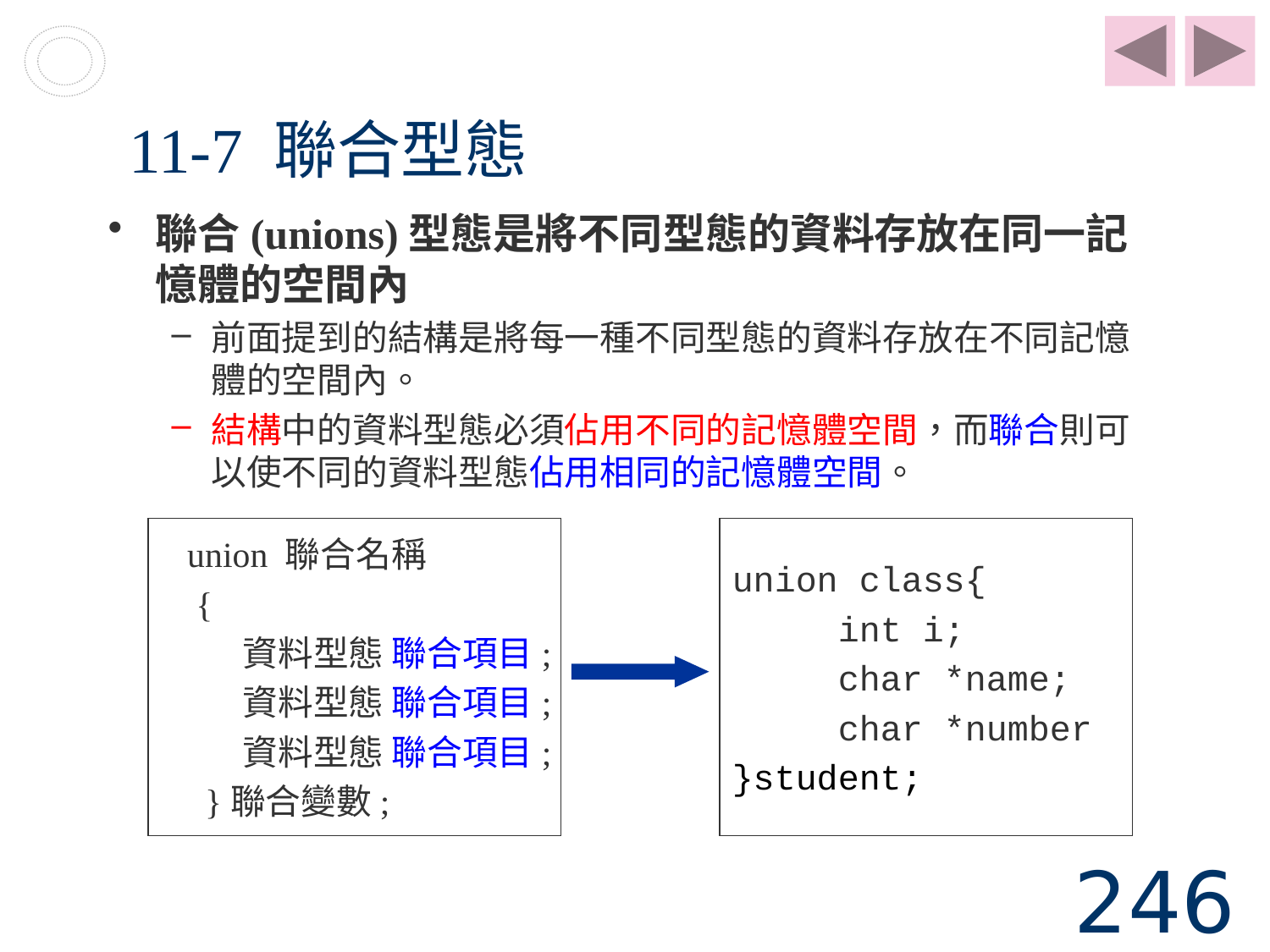

# 11-7 聯合型態
聯合(unions)型態是將不同型態的資料存放在同一記憶體的空間內
前面提到的結構是將每一種不同型態的資料存放在不同記憶體的空間內。
結構中的資料型態必須佔用不同的記憶體空間，而聯合則可以使不同的資料型態佔用相同的記憶體空間。
union 聯合名稱
 {
      資料型態 聯合項目;
      資料型態 聯合項目;
      資料型態 聯合項目;
  }聯合變數;
union class{
     int i;
     char *name;
     char *number
}student;

246